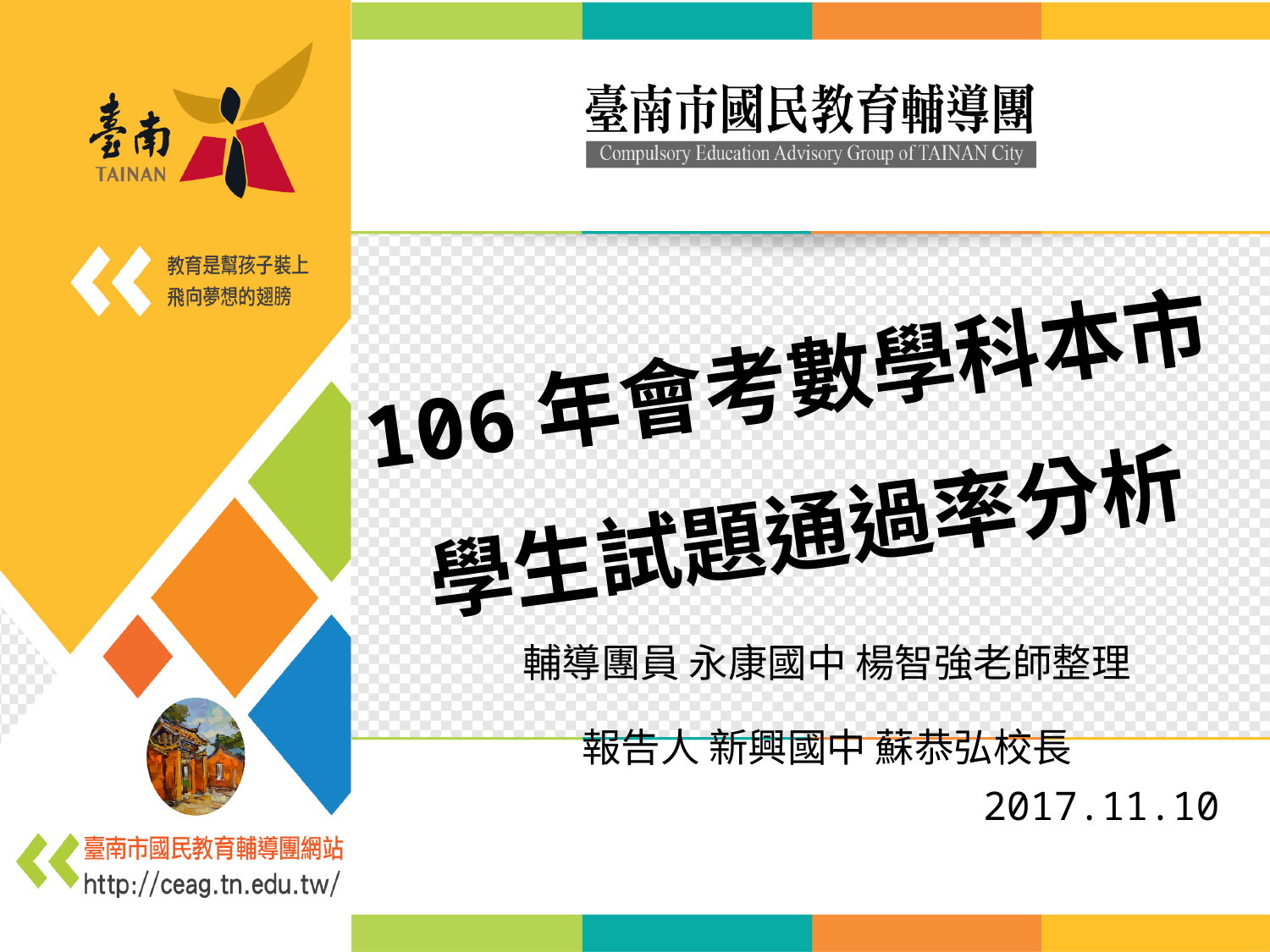

# 106年會考數學科本市學生試題通過率分析
輔導團員 永康國中 楊智強老師整理
報告人 新興國中 蘇恭弘校長
2017.11.10